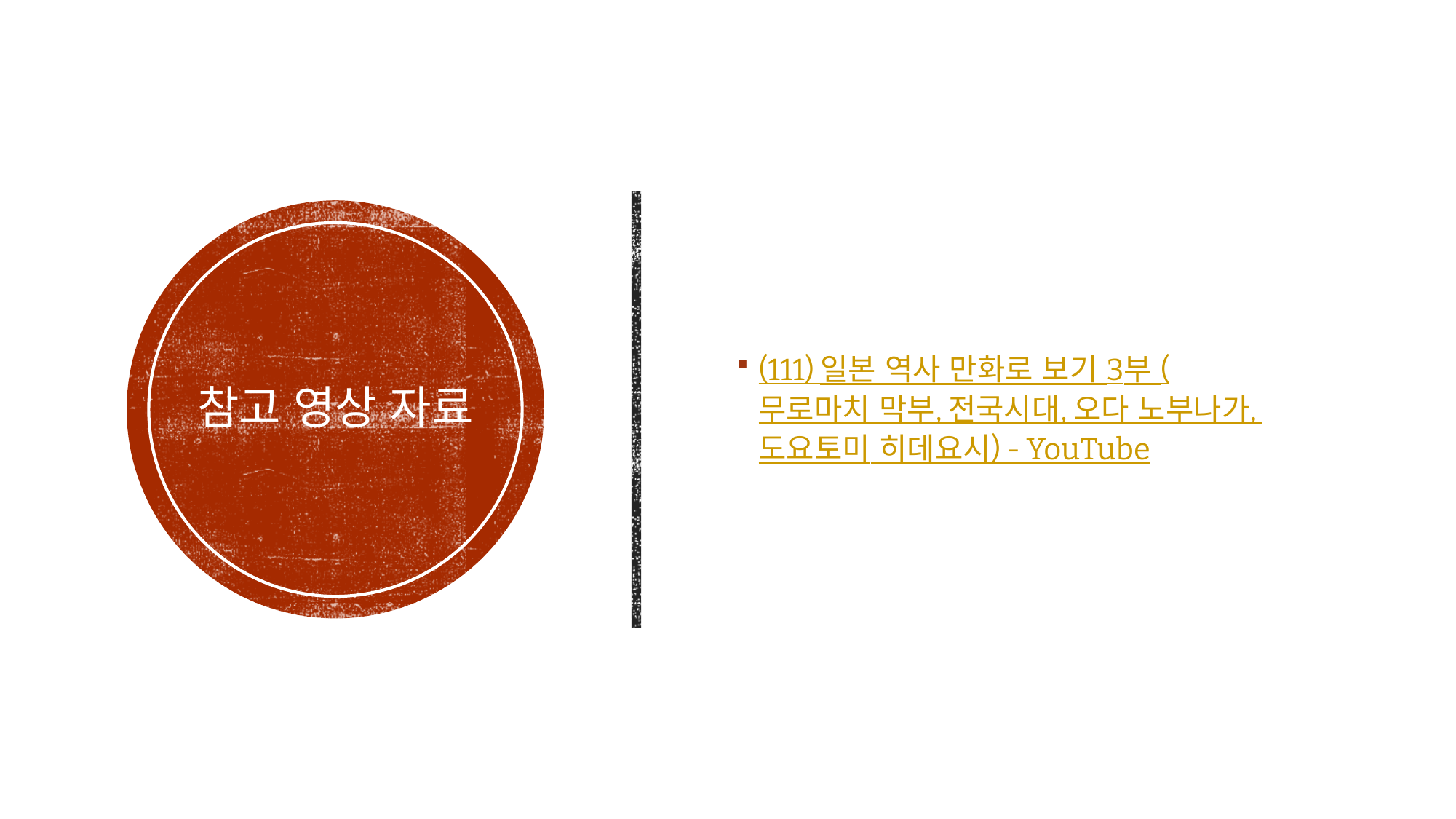

(111) 일본 역사 만화로 보기 3부 (무로마치 막부, 전국시대, 오다 노부나가, 도요토미 히데요시) - YouTube

# 참고 영상 자료